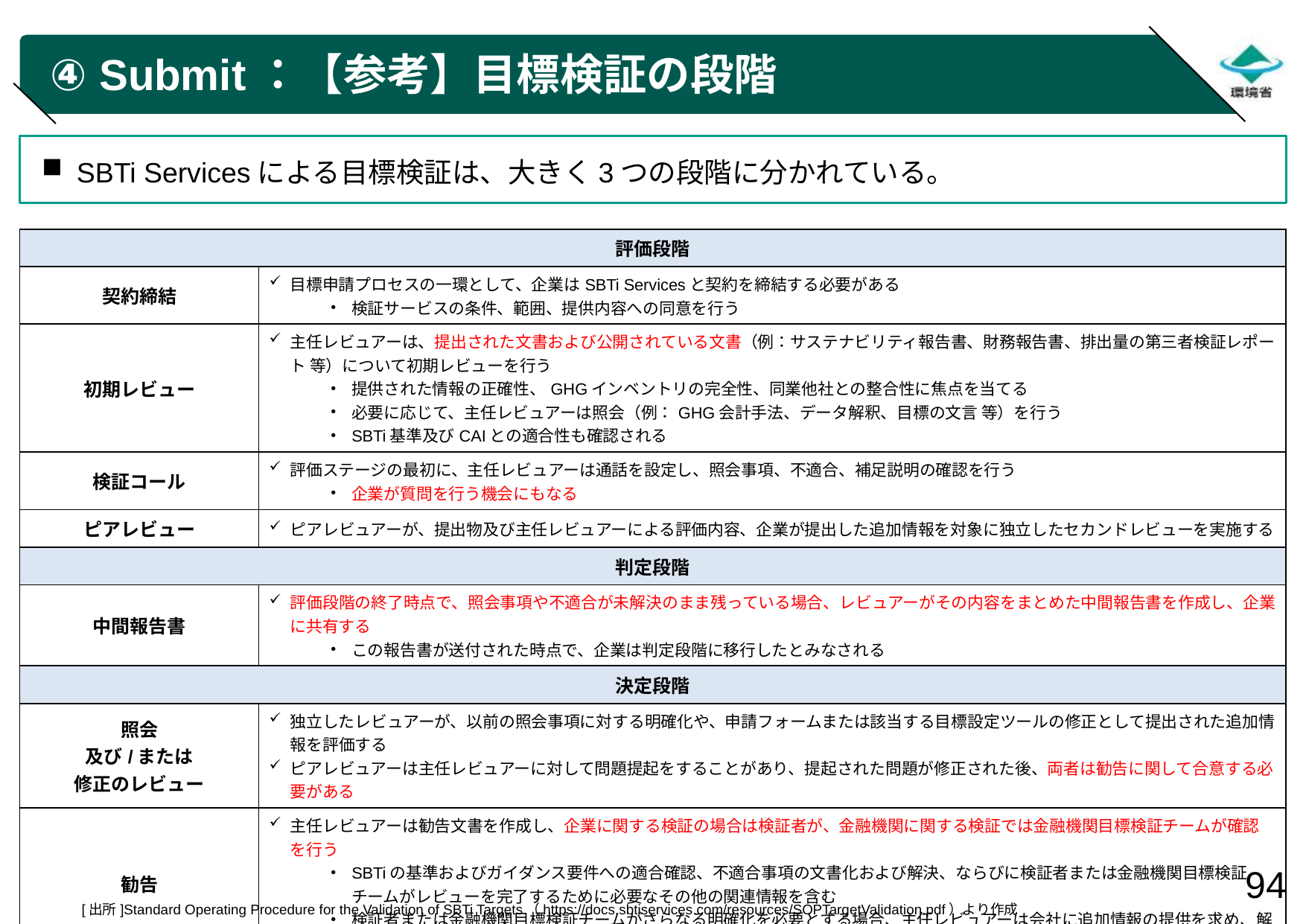

# ④ Submit：【参考】目標検証の段階
SBTi Servicesによる目標検証は、大きく3つの段階に分かれている。
| 評価段階 |  |
| --- | --- |
| 契約締結 | 目標申請プロセスの一環として、企業はSBTi Servicesと契約を締結する必要がある 検証サービスの条件、範囲、提供内容への同意を行う |
| 初期レビュー | 主任レビュアーは、提出された文書および公開されている文書（例：サステナビリティ報告書、財務報告書、排出量の第三者検証レポート 等）について初期レビューを行う 提供された情報の正確性、GHGインベントリの完全性、同業他社との整合性に焦点を当てる 必要に応じて、主任レビュアーは照会（例：GHG会計手法、データ解釈、目標の文言 等）を行う SBTi基準及びCAIとの適合性も確認される |
| 検証コール | 評価ステージの最初に、主任レビュアーは通話を設定し、照会事項、不適合、補足説明の確認を行う 企業が質問を行う機会にもなる |
| ピアレビュー | ピアレビュアーが、提出物及び主任レビュアーによる評価内容、企業が提出した追加情報を対象に独立したセカンドレビューを実施する |
| 判定段階 |  |
| 中間報告書 | 評価段階の終了時点で、照会事項や不適合が未解決のまま残っている場合、レビュアーがその内容をまとめた中間報告書を作成し、企業に共有する この報告書が送付された時点で、企業は判定段階に移行したとみなされる |
| 決定段階 |  |
| 照会 及び/または 修正のレビュー | 独立したレビュアーが、以前の照会事項に対する明確化や、申請フォームまたは該当する目標設定ツールの修正として提出された追加情報を評価する ピアレビュアーは主任レビュアーに対して問題提起をすることがあり、提起された問題が修正された後、両者は勧告に関して合意する必要がある |
| 勧告 | 主任レビュアーは勧告文書を作成し、企業に関する検証の場合は検証者が、金融機関に関する検証では金融機関目標検証チームが確認を行う SBTiの基準およびガイダンス要件への適合確認、不適合事項の文書化および解決、ならびに検証者または金融機関目標検証チームがレビューを完了するために必要なその他の関連情報を含む 検証者または金融機関目標検証チームがさらなる明確化を必要とする場合、主任レビュアーは会社に追加情報の提供を求め、解決後に第二の勧告文書を検証者または金融機関目標検証チームに発行する |
| 検証決定 | 検証者または金融機関目標検証チームは、主任レビュアーおよびピアレビュアーの勧告に基づいて最終決定を行う 認定：提出された目標が、適用されるすべてのSBTi基準およびガイダンス要件を満たしている場合 却下：提出された目標がSBTi要件を満たしていない、あるいは未解決の問題があった、または会社がレビュアーの提出期限を守らなかった場合 |
[出所]Standard Operating Procedure for the Validation of SBTi Targets（https://docs.sbtiservices.com/resources/SOPTargetValidation.pdf）より作成